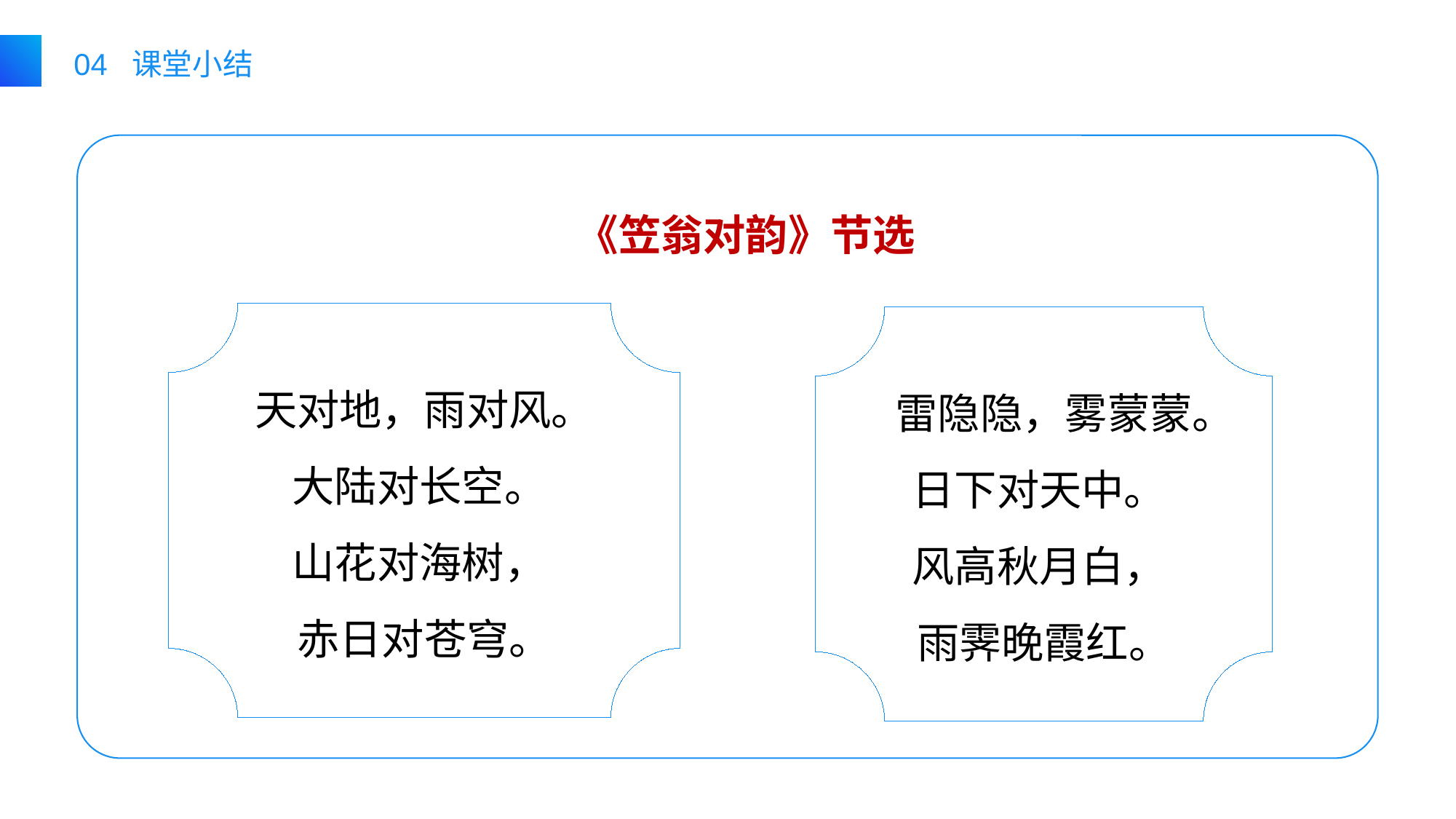

04  课堂小结

《笠翁对韵》节选
天对地，雨对风。
大陆对长空。
山花对海树，
赤日对苍穹。
雷隐隐，雾蒙蒙。
日下对天中。
风高秋月白，
雨霁晚霞红。